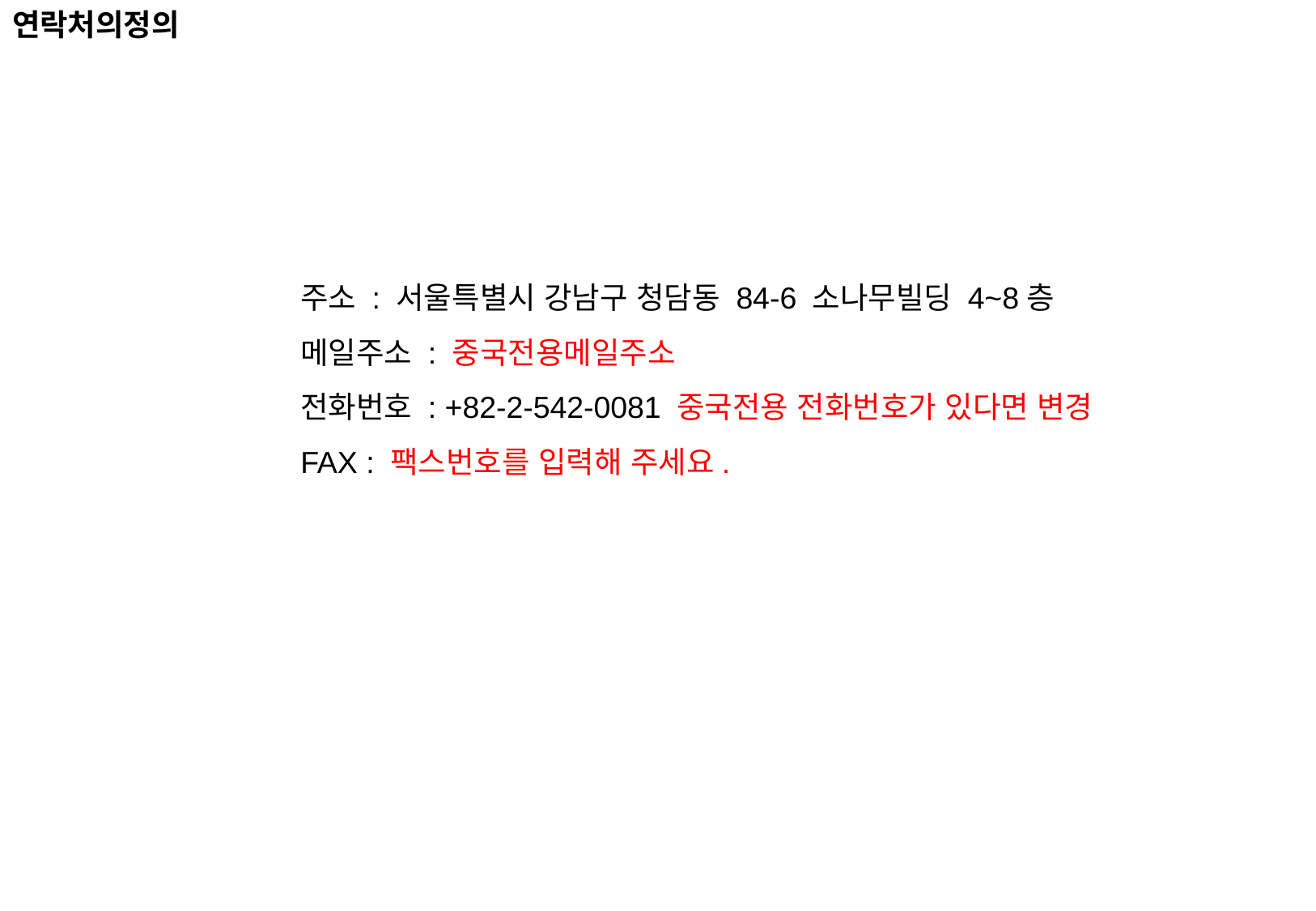

# 연락처의정의
주소 : 서울특별시 강남구 청담동 84-6 소나무빌딩 4~8층
메일주소 : 중국전용메일주소
전화번호 : +82-2-542-0081 중국전용 전화번호가 있다면 변경
FAX : 팩스번호를 입력해 주세요.